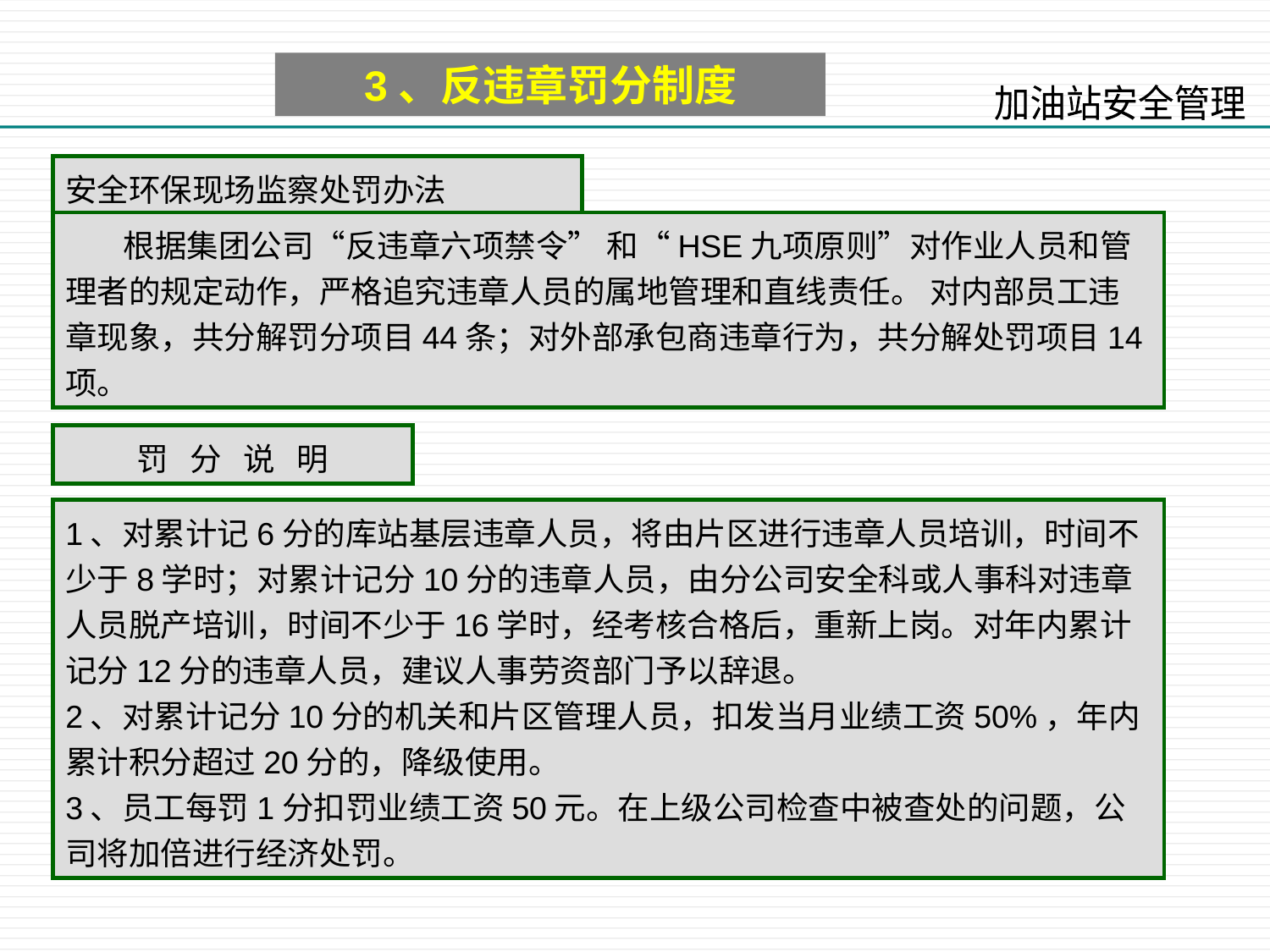

3、反违章罚分制度
安全环保现场监察处罚办法
       根据集团公司“反违章六项禁令” 和“HSE九项原则”对作业人员和管理者的规定动作，严格追究违章人员的属地管理和直线责任。 对内部员工违章现象，共分解罚分项目44条；对外部承包商违章行为，共分解处罚项目14项。

罚   分   说   明
1、对累计记6分的库站基层违章人员，将由片区进行违章人员培训，时间不少于8学时；对累计记分10分的违章人员，由分公司安全科或人事科对违章人员脱产培训，时间不少于16学时，经考核合格后，重新上岗。对年内累计记分12分的违章人员，建议人事劳资部门予以辞退。
2、对累计记分10分的机关和片区管理人员，扣发当月业绩工资50%，年内累计积分超过20分的，降级使用。
3、员工每罚1分扣罚业绩工资50元。在上级公司检查中被查处的问题，公司将加倍进行经济处罚。